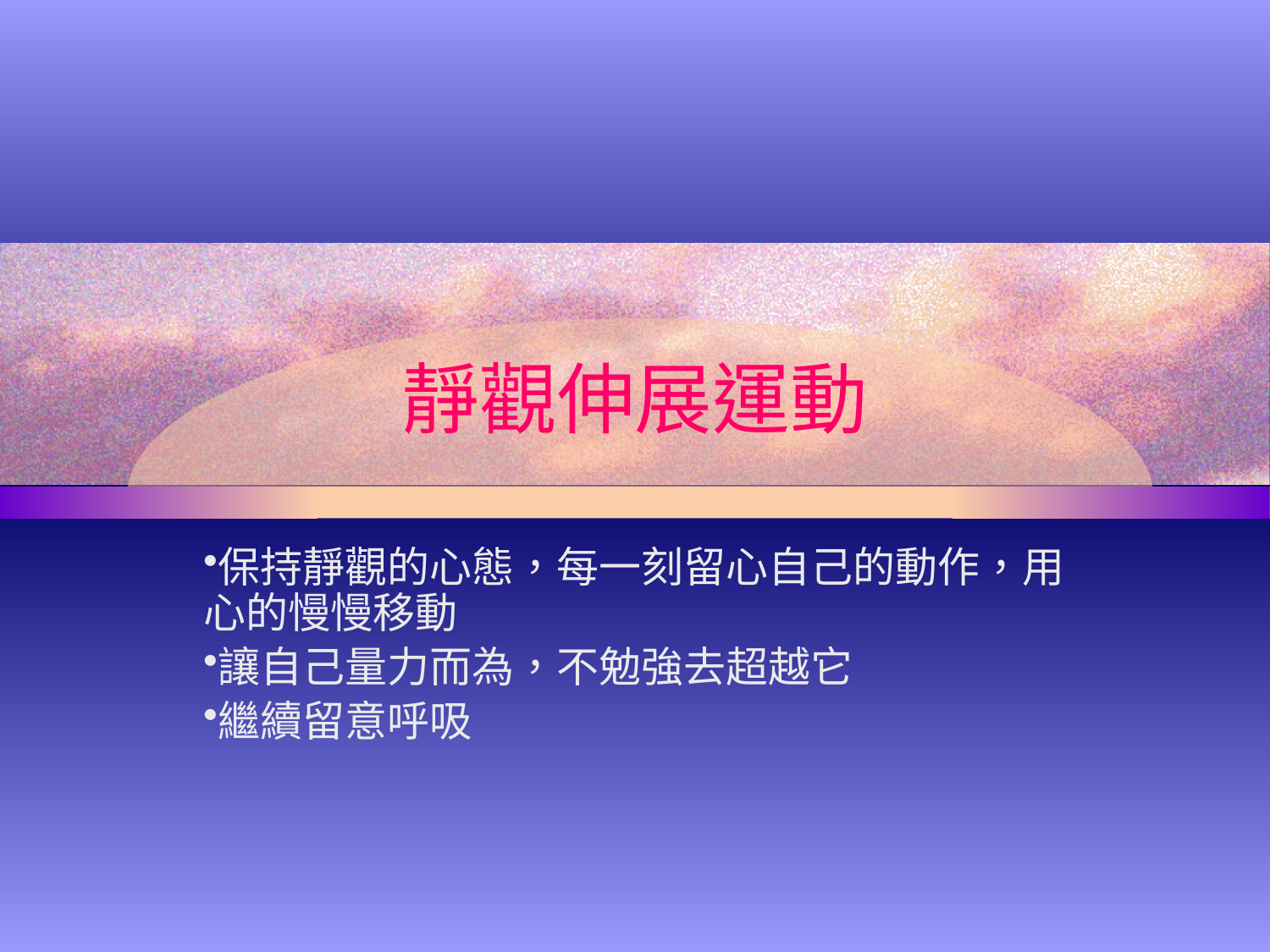

# 靜觀伸展運動
保持靜觀的心態，每一刻留心自己的動作，用心的慢慢移動
讓自己量力而為，不勉強去超越它
繼續留意呼吸